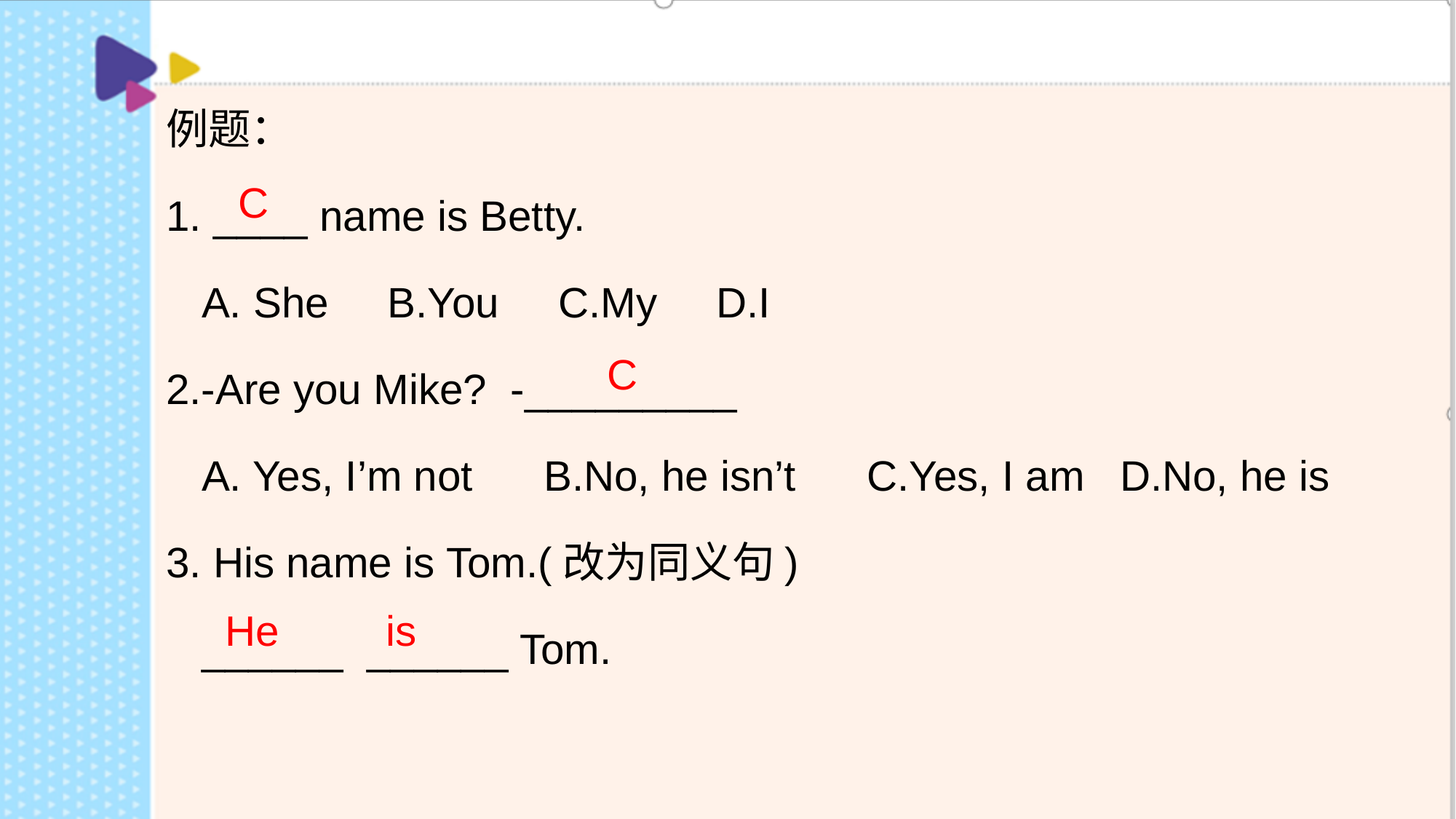

例题：
1. ____ name is Betty.   A. She     B.You     C.My     D.I2.-Are you Mike?  -_________   A. Yes, I’m not      B.No, he isn’t      C.Yes, I am   D.No, he is
3. His name is Tom.(改为同义句)   ______  ______ Tom.
  C
  C
   He         is